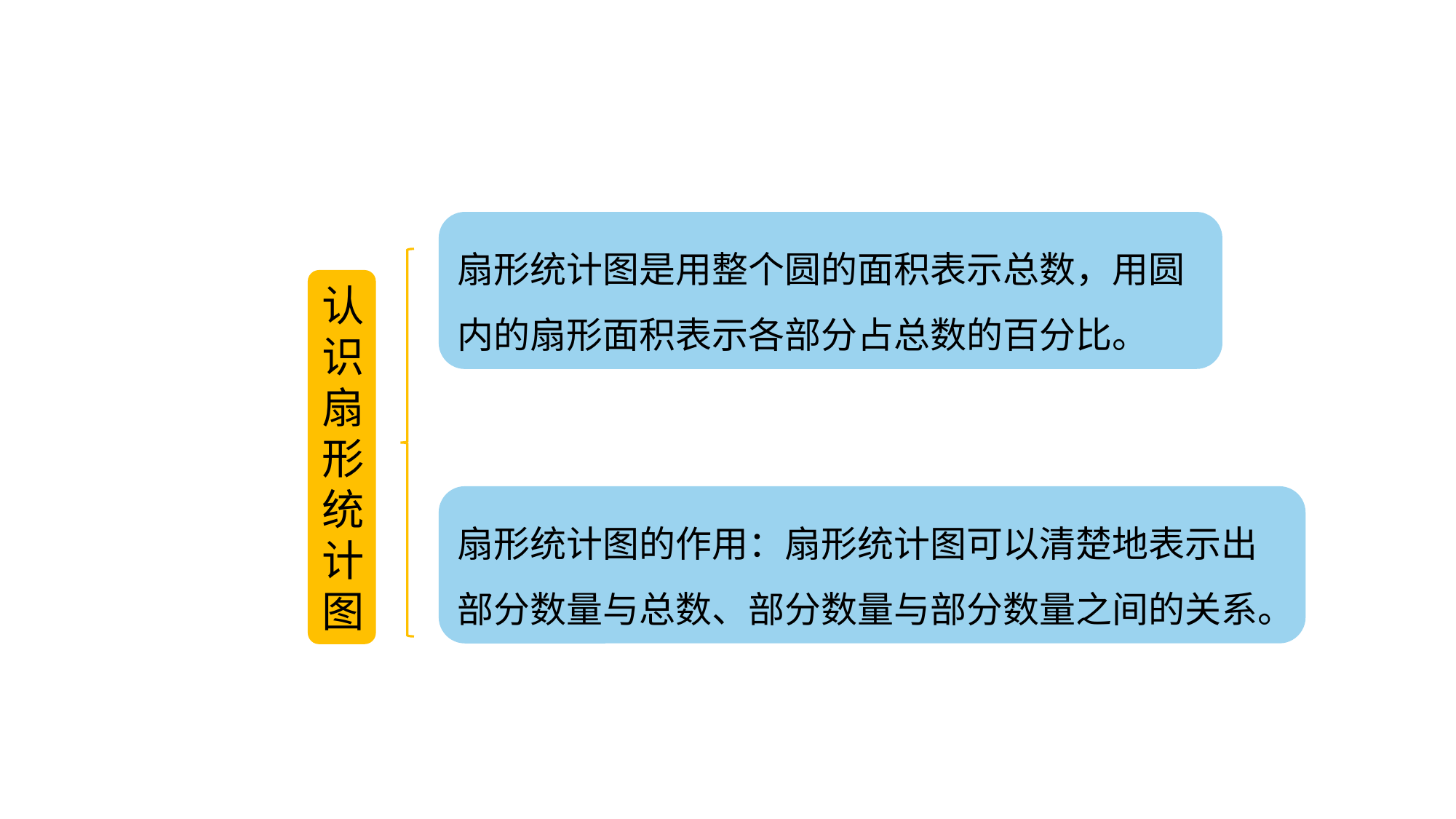

扇形统计图是用整个圆的面积表示总数，用圆内的扇形面积表示各部分占总数的百分比。

认识扇形统计图
扇形统计图的作用：扇形统计图可以清楚地表示出部分数量与总数、部分数量与部分数量之间的关系。